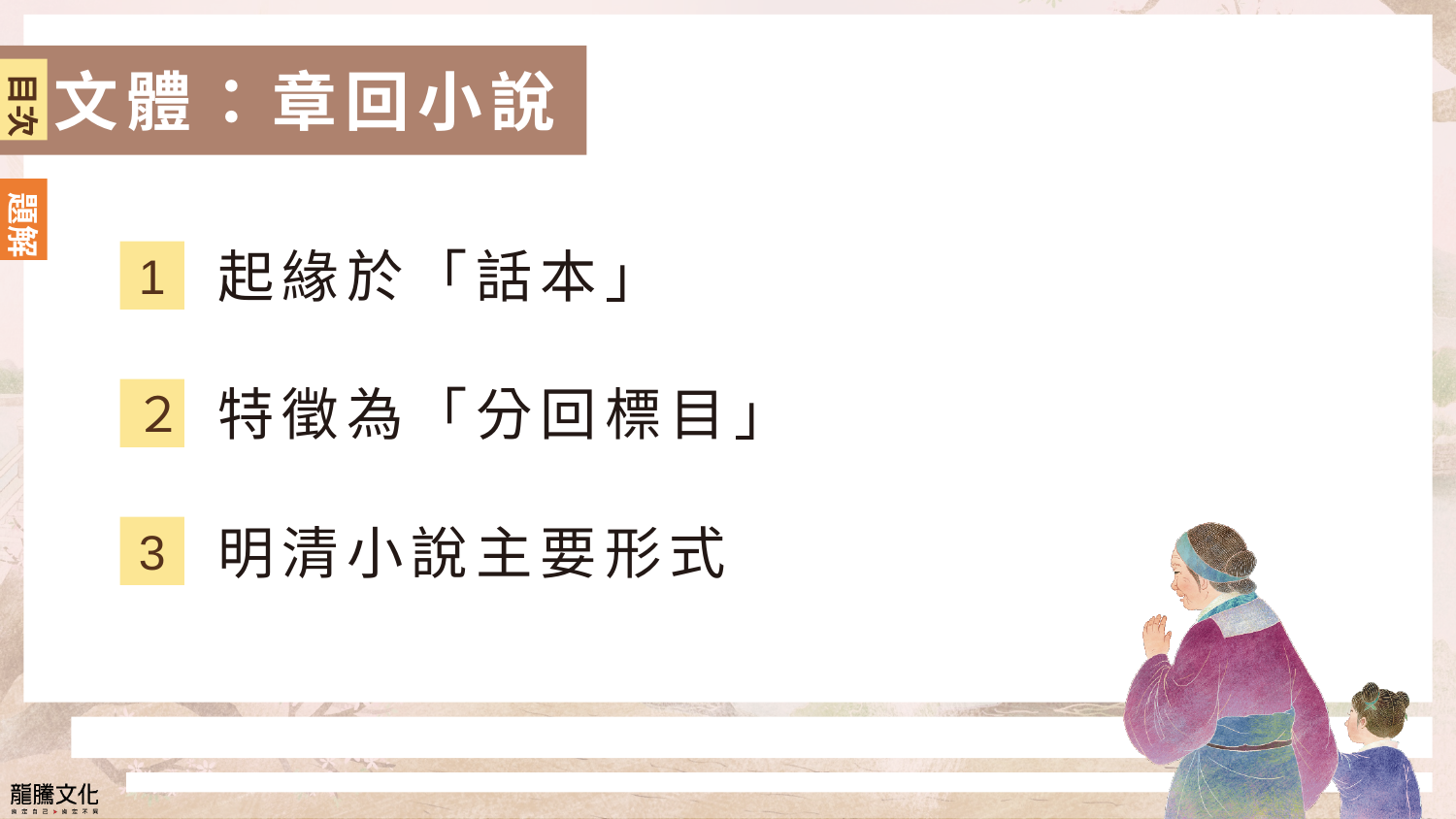

文體：章回小說
目次
題解
起緣於「話本」

1
特徵為「分回標目」

２
明清小說主要形式

3